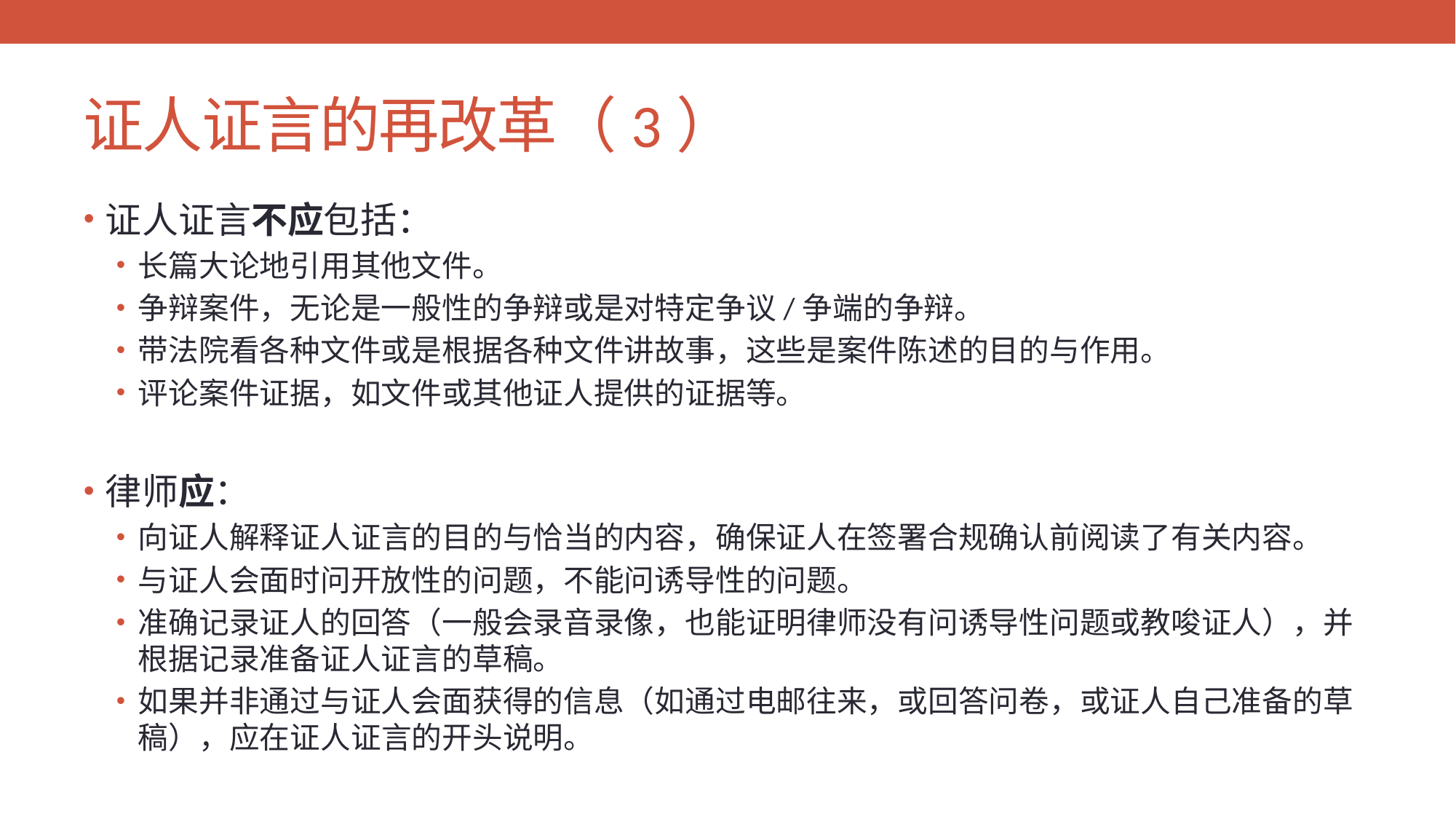

# 证人证言的再改革（3）
证人证言不应包括：
长篇大论地引用其他文件。
争辩案件，无论是一般性的争辩或是对特定争议/争端的争辩。
带法院看各种文件或是根据各种文件讲故事，这些是案件陈述的目的与作用。
评论案件证据，如文件或其他证人提供的证据等。

律师应：
向证人解释证人证言的目的与恰当的内容，确保证人在签署合规确认前阅读了有关内容。
与证人会面时问开放性的问题，不能问诱导性的问题。
准确记录证人的回答（一般会录音录像，也能证明律师没有问诱导性问题或教唆证人），并根据记录准备证人证言的草稿。
如果并非通过与证人会面获得的信息（如通过电邮往来，或回答问卷，或证人自己准备的草稿），应在证人证言的开头说明。